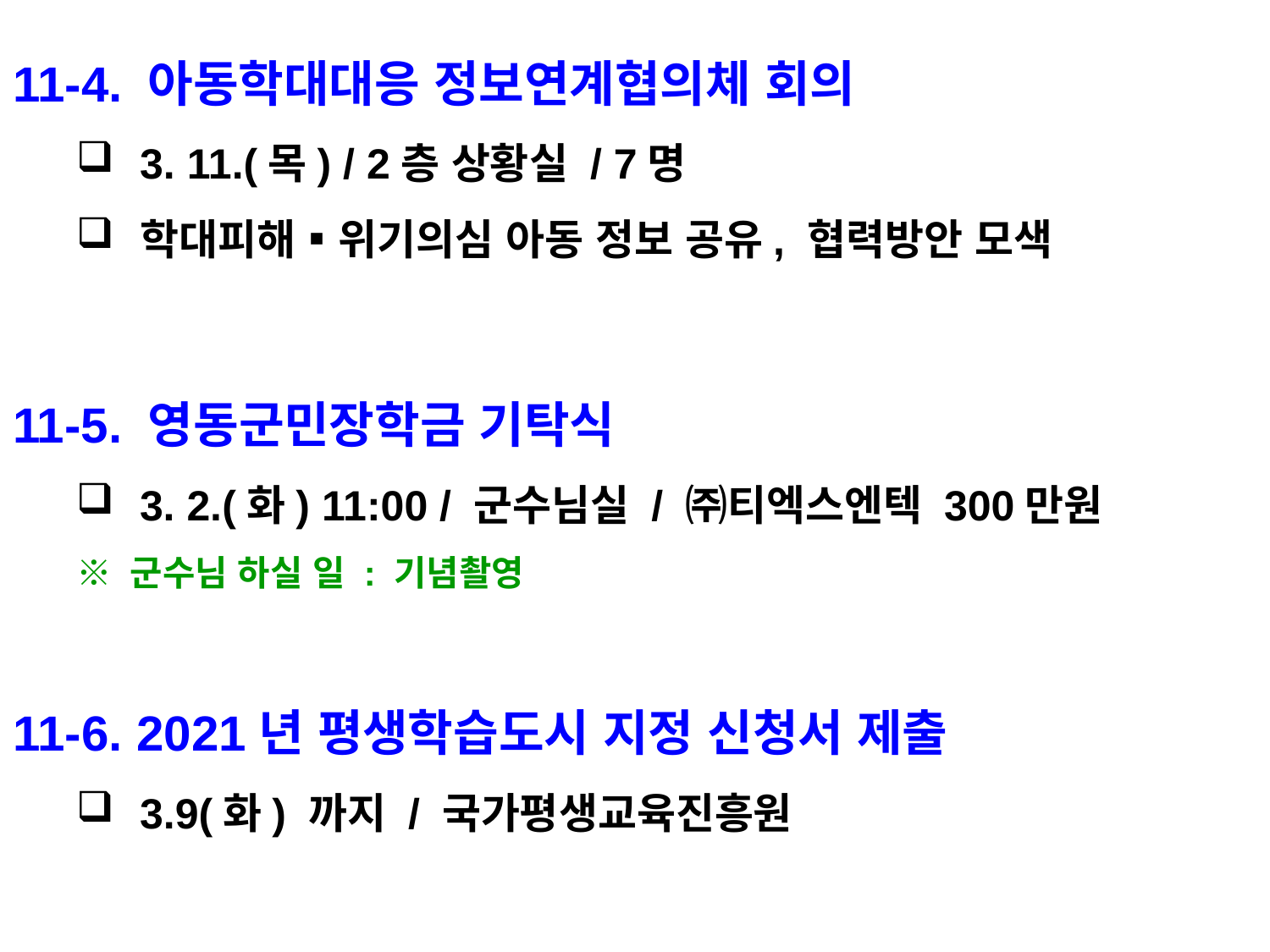

11-4. 아동학대대응 정보연계협의체 회의
3. 11.(목) / 2층 상황실 / 7명
학대피해▪위기의심 아동 정보 공유, 협력방안 모색

11-5. 영동군민장학금 기탁식
3. 2.(화) 11:00 / 군수님실 / ㈜티엑스엔텍 300만원
※ 군수님 하실 일 : 기념촬영

11-6. 2021년 평생학습도시 지정 신청서 제출
3.9(화) 까지 / 국가평생교육진흥원